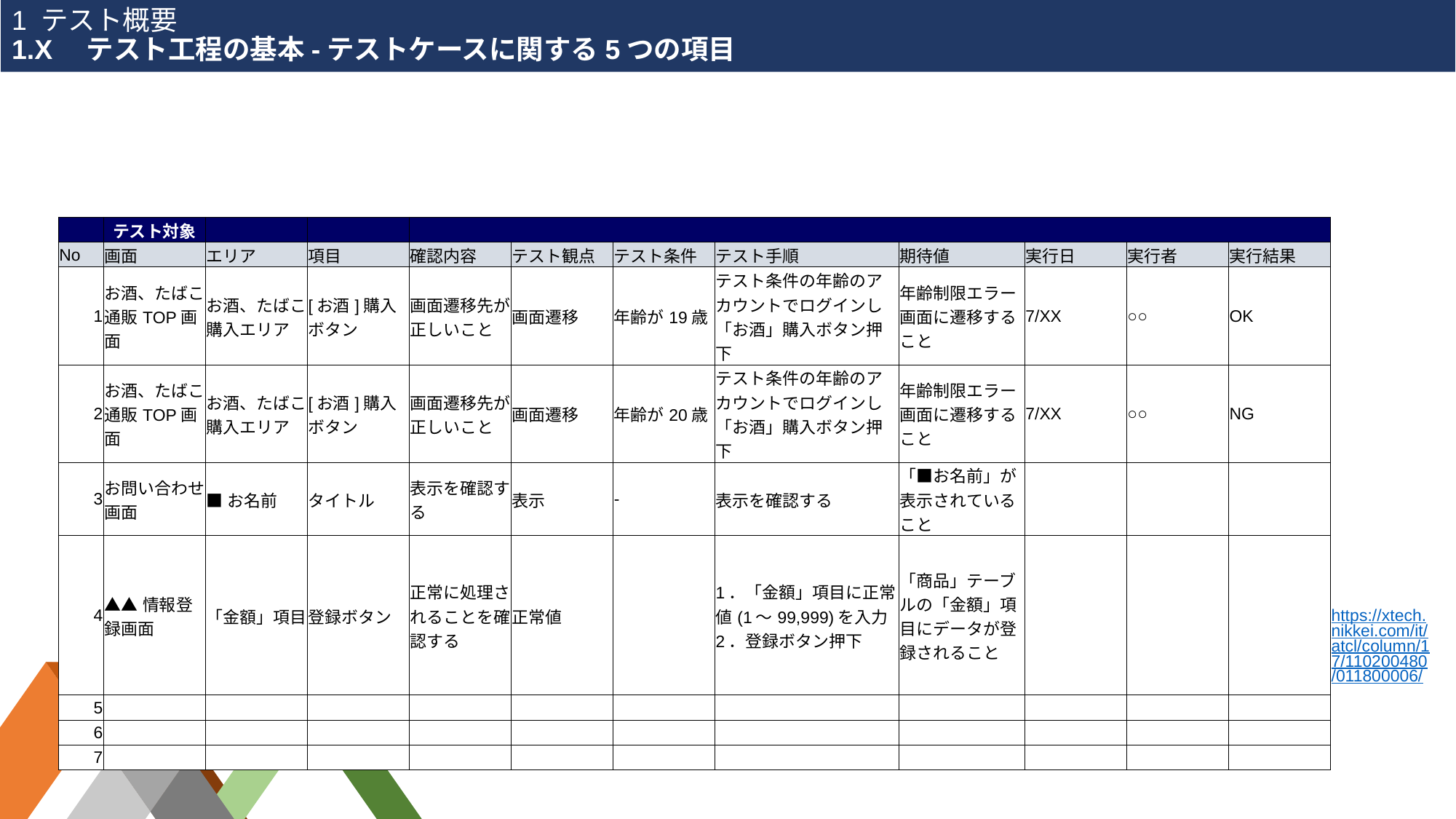

# 1 テスト概要 1.X　テスト工程の基本-テストケースに関する5つの項目

|  | テスト対象 |  |  |  |  |  |  |  |  |  |  |  |
| --- | --- | --- | --- | --- | --- | --- | --- | --- | --- | --- | --- | --- |
| No | 画面 | エリア | 項目 | 確認内容 | テスト観点 | テスト条件 | テスト手順 | 期待値 | 実行日 | 実行者 | 実行結果 |  |
| 1 | お酒、たばこ通販TOP画面 | お酒、たばこ購入エリア | [お酒]購入ボタン | 画面遷移先が正しいこと | 画面遷移 | 年齢が19歳 | テスト条件の年齢のアカウントでログインし「お酒」購入ボタン押下 | 年齢制限エラー画面に遷移すること | 7/XX | ○○ | OK |  |
| 2 | お酒、たばこ通販TOP画面 | お酒、たばこ購入エリア | [お酒]購入ボタン | 画面遷移先が正しいこと | 画面遷移 | 年齢が20歳 | テスト条件の年齢のアカウントでログインし「お酒」購入ボタン押下 | 年齢制限エラー画面に遷移すること | 7/XX | ○○ | NG |  |
| 3 | お問い合わせ画面 | ■お名前 | タイトル | 表示を確認する | 表示 | ‐ | 表示を確認する | 「■お名前」が表示されていること |  |  |  |  |
| 4 | ▲▲情報登録画面 | 「金額」項目 | 登録ボタン | 正常に処理されることを確認する | 正常値 |  | 1．「金額」項目に正常値(1～99,999)を入力 2．登録ボタン押下 | 「商品」テーブルの「金額」項目にデータが登録されること |  |  |  | https://xtech.nikkei.com/it/atcl/column/17/110200480/011800006/ |
| 5 |  |  |  |  |  |  |  |  |  |  |  |  |
| 6 |  |  |  |  |  |  |  |  |  |  |  |  |
| 7 |  |  |  |  |  |  |  |  |  |  |  |  |